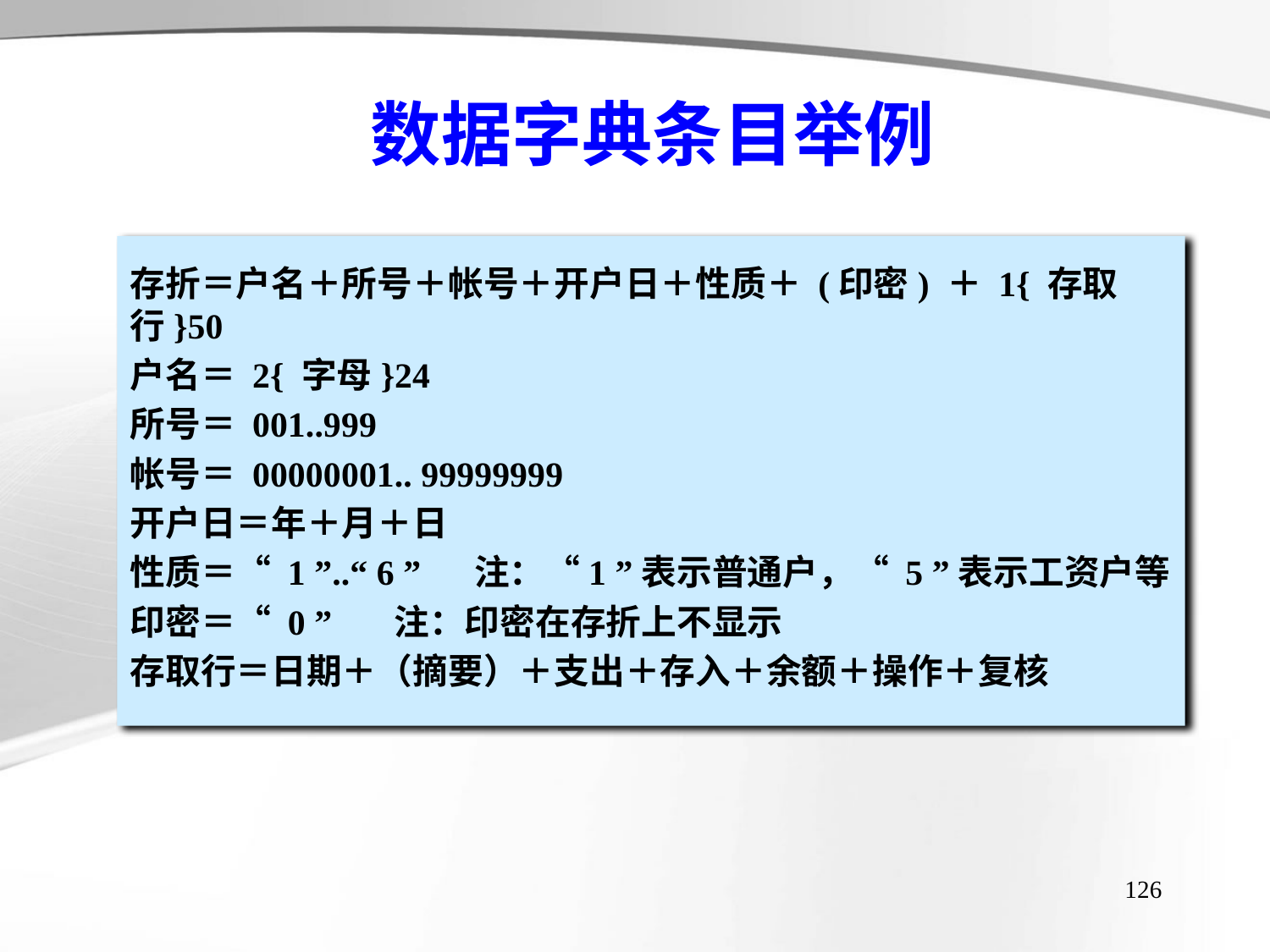

数据字典条目举例
存折＝户名＋所号＋帐号＋开户日＋性质＋ (印密) ＋ 1{ 存取行}50
户名＝ 2{ 字母}24
所号＝ 001..999
帐号＝ 00000001.. 99999999
开户日＝年＋月＋日
性质＝“ 1 ”..“ 6 ”     注：“1 ”表示普通户，“ 5 ”表示工资户等
印密＝“ 0 ”      注：印密在存折上不显示
存取行＝日期＋（摘要）＋支出＋存入＋余额＋操作＋复核
126